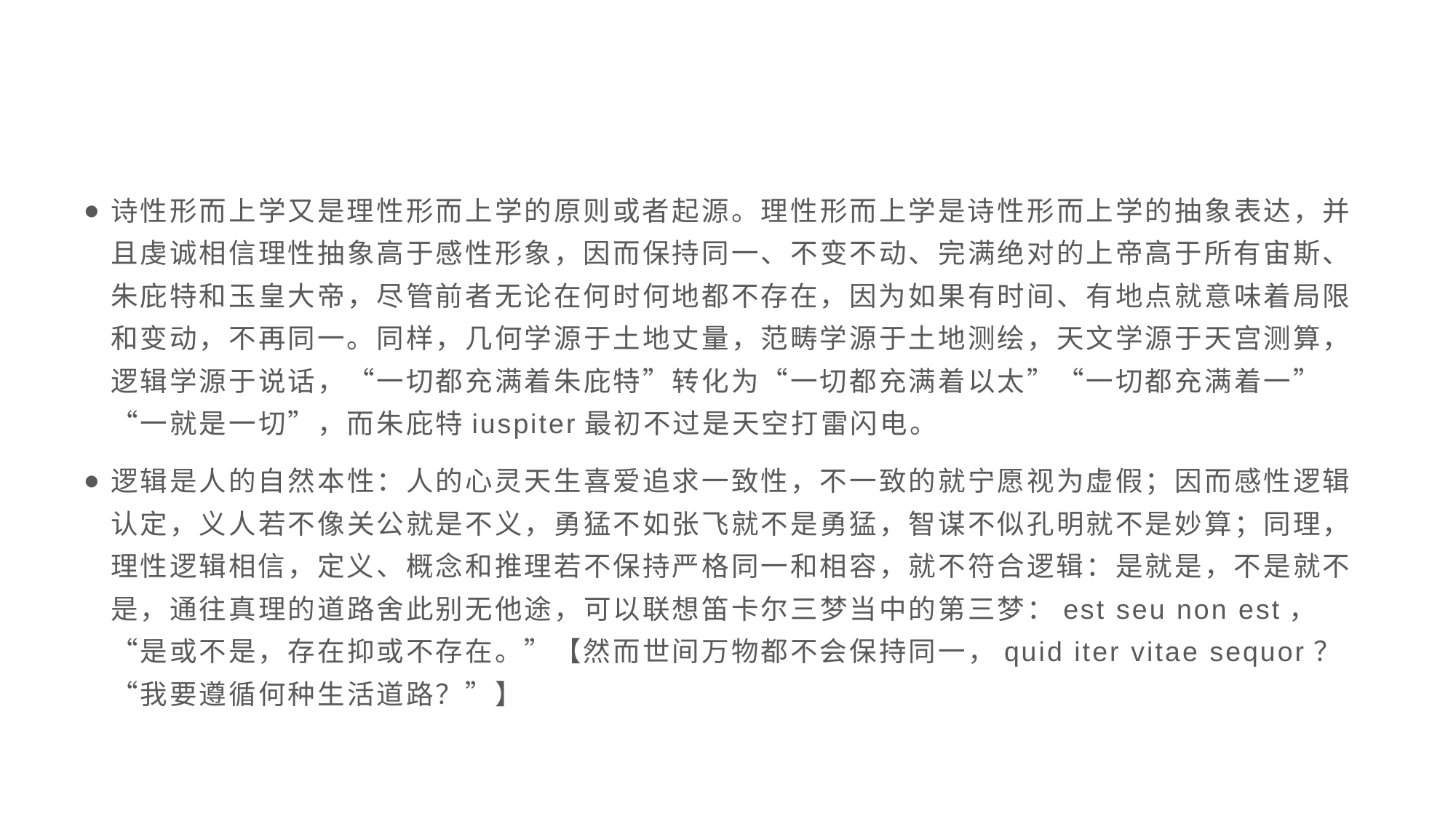

#
诗性形而上学又是理性形而上学的原则或者起源。理性形而上学是诗性形而上学的抽象表达，并且虔诚相信理性抽象高于感性形象，因而保持同一、不变不动、完满绝对的上帝高于所有宙斯、朱庇特和玉皇大帝，尽管前者无论在何时何地都不存在，因为如果有时间、有地点就意味着局限和变动，不再同一。同样，几何学源于土地丈量，范畴学源于土地测绘，天文学源于天宫测算，逻辑学源于说话，“一切都充满着朱庇特”转化为“一切都充满着以太”“一切都充满着一”“一就是一切”，而朱庇特iuspiter最初不过是天空打雷闪电。
逻辑是人的自然本性：人的心灵天生喜爱追求一致性，不一致的就宁愿视为虚假；因而感性逻辑认定，义人若不像关公就是不义，勇猛不如张飞就不是勇猛，智谋不似孔明就不是妙算；同理，理性逻辑相信，定义、概念和推理若不保持严格同一和相容，就不符合逻辑：是就是，不是就不是，通往真理的道路舍此别无他途，可以联想笛卡尔三梦当中的第三梦：est seu non est，“是或不是，存在抑或不存在。”【然而世间万物都不会保持同一，quid iter vitae sequor？“我要遵循何种生活道路？”】